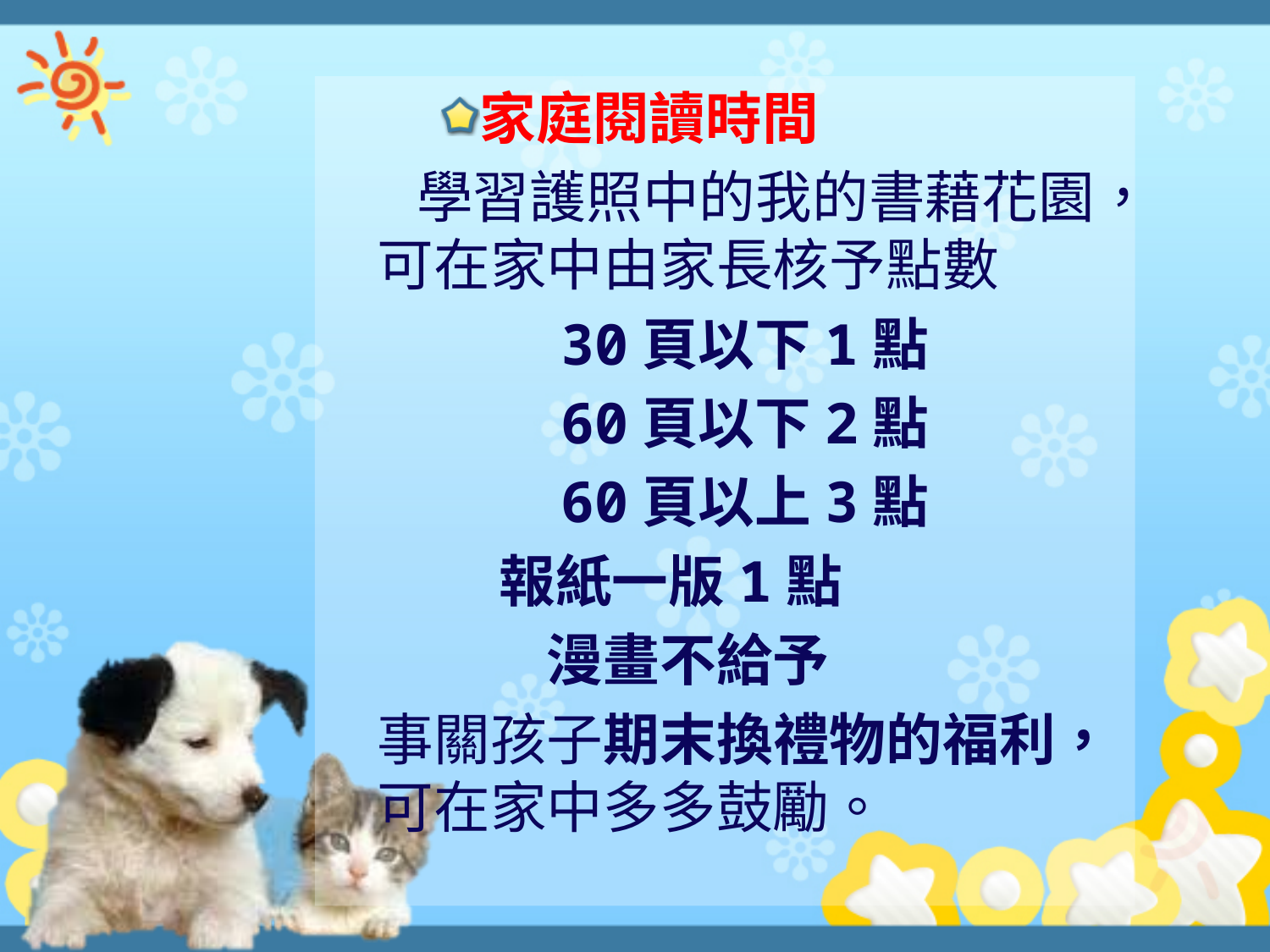

家庭閱讀時間
  學習護照中的我的書藉花園，可在家中由家長核予點數
　　　30頁以下1點
　　　60頁以下2點
　　　60頁以上3點
  　  報紙一版1點
　　　漫畫不給予
事關孩子期末換禮物的福利，可在家中多多鼓勵。